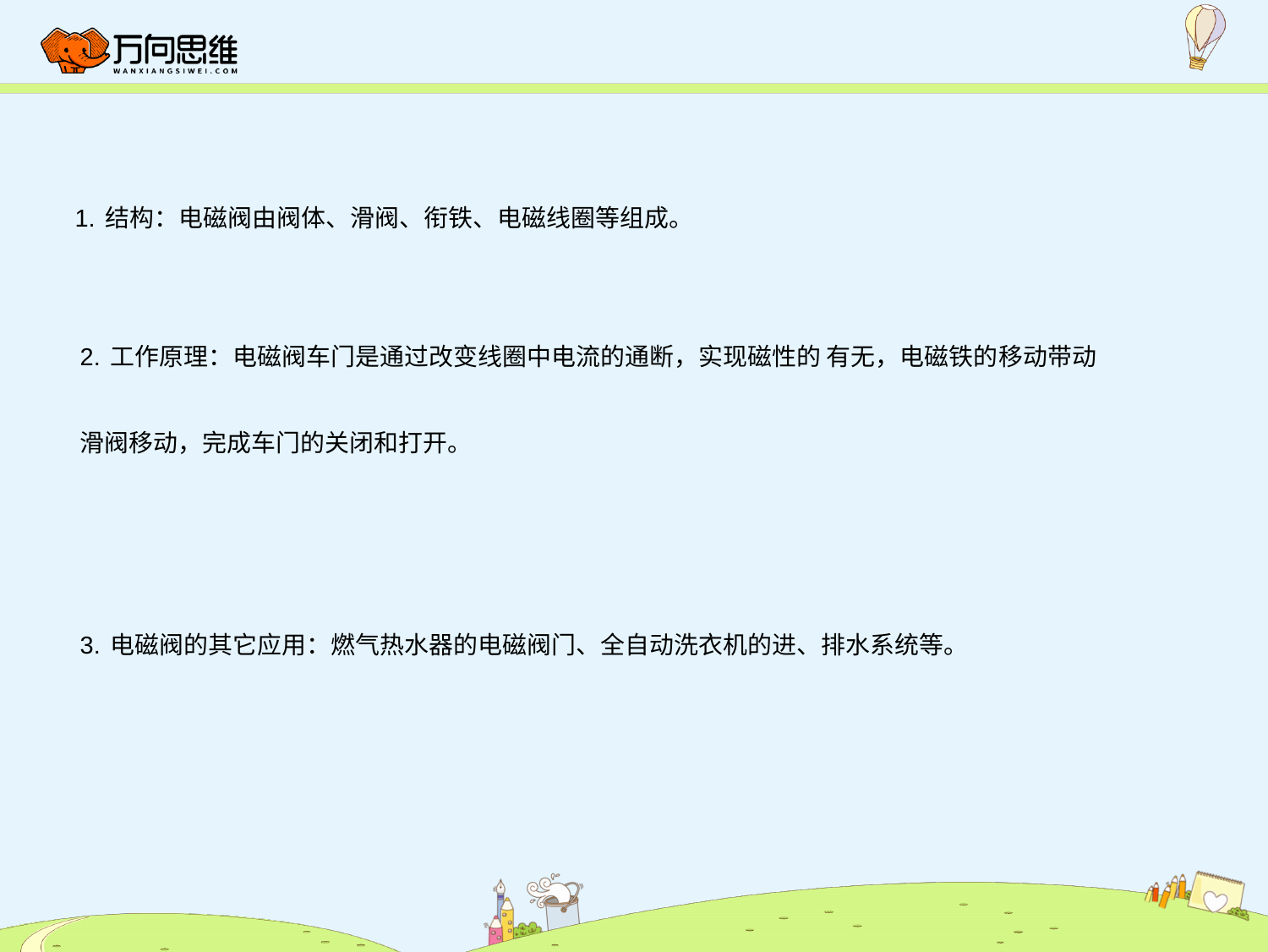

1.结构：电磁阀由阀体、滑阀、衔铁、电磁线圈等组成。
2.工作原理：电磁阀车门是通过改变线圈中电流的通断，实现磁性的 有无，电磁铁的移动带动滑阀移动，完成车门的关闭和打开。
3.电磁阀的其它应用：燃气热水器的电磁阀门、全自动洗衣机的进、排水系统等。